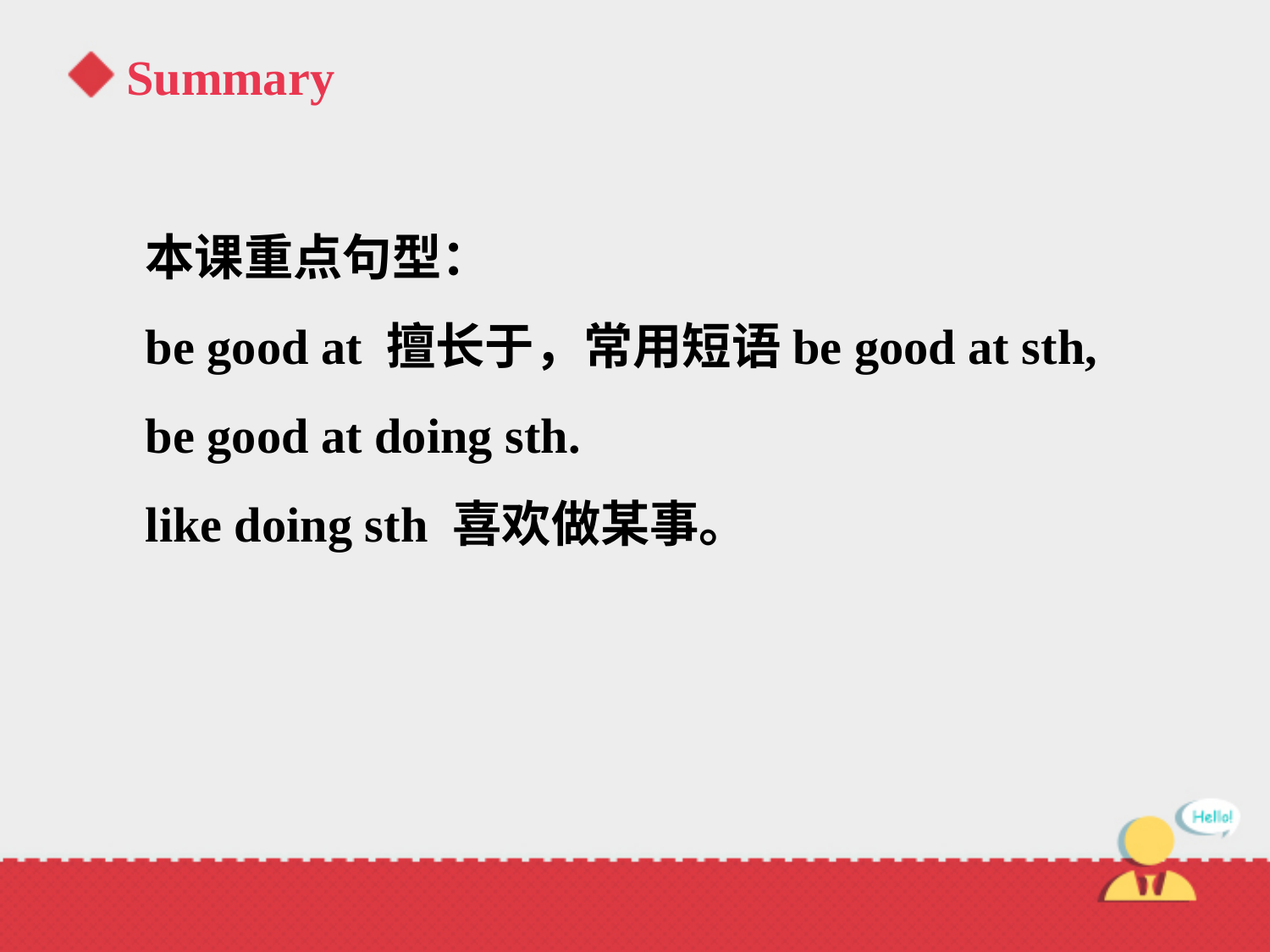

# Summary
本课重点句型：
be good at 擅长于，常用短语be good at sth, be good at doing sth.
like doing sth 喜欢做某事。